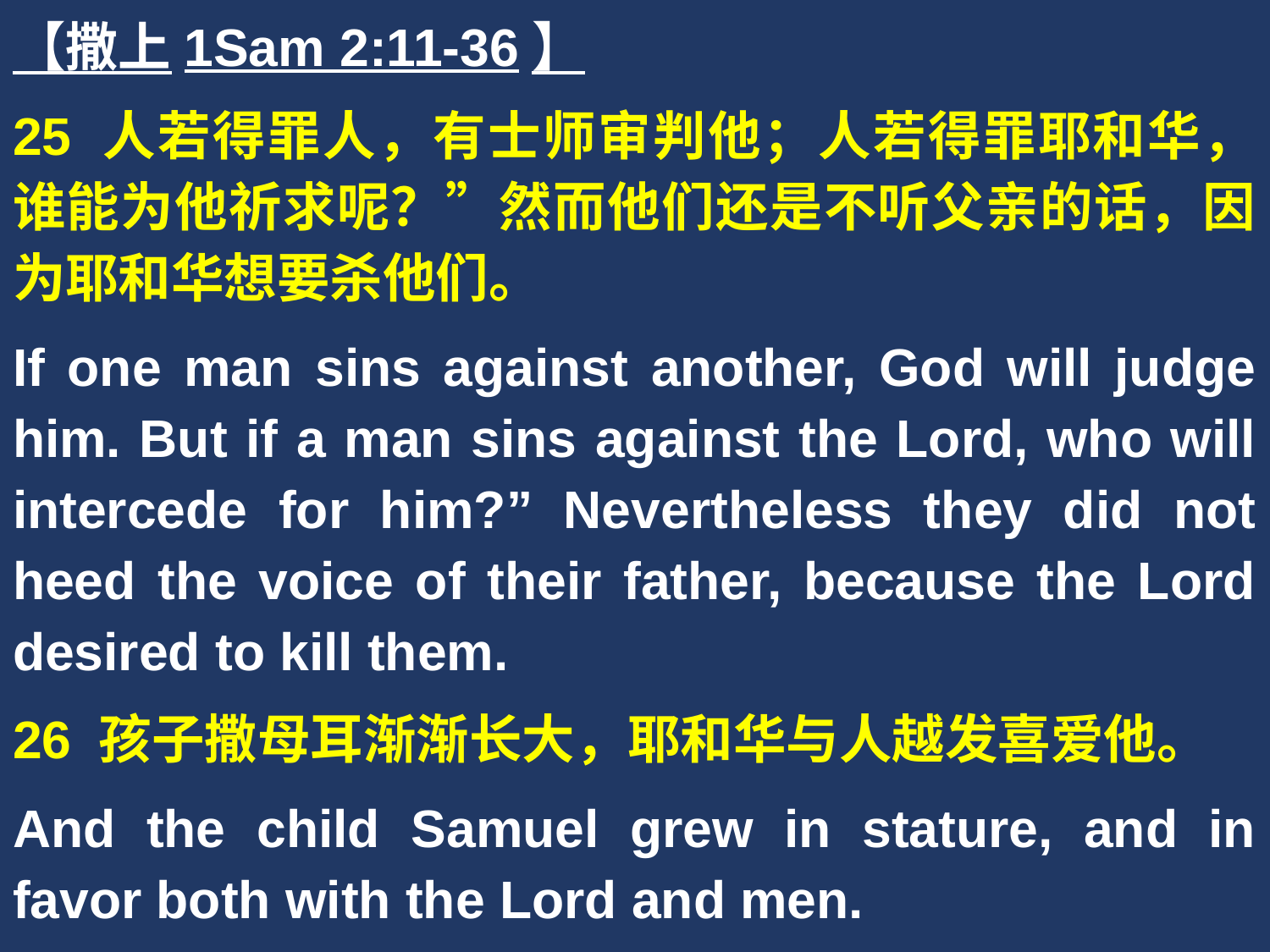

【撒上1Sam 2:11-36】
25 人若得罪人，有士师审判他；人若得罪耶和华，谁能为他祈求呢？”然而他们还是不听父亲的话，因为耶和华想要杀他们。
If one man sins against another, God will judge him. But if a man sins against the Lord, who will intercede for him?” Nevertheless they did not heed the voice of their father, because the Lord desired to kill them.
26 孩子撒母耳渐渐长大，耶和华与人越发喜爱他。
And the child Samuel grew in stature, and in favor both with the Lord and men.